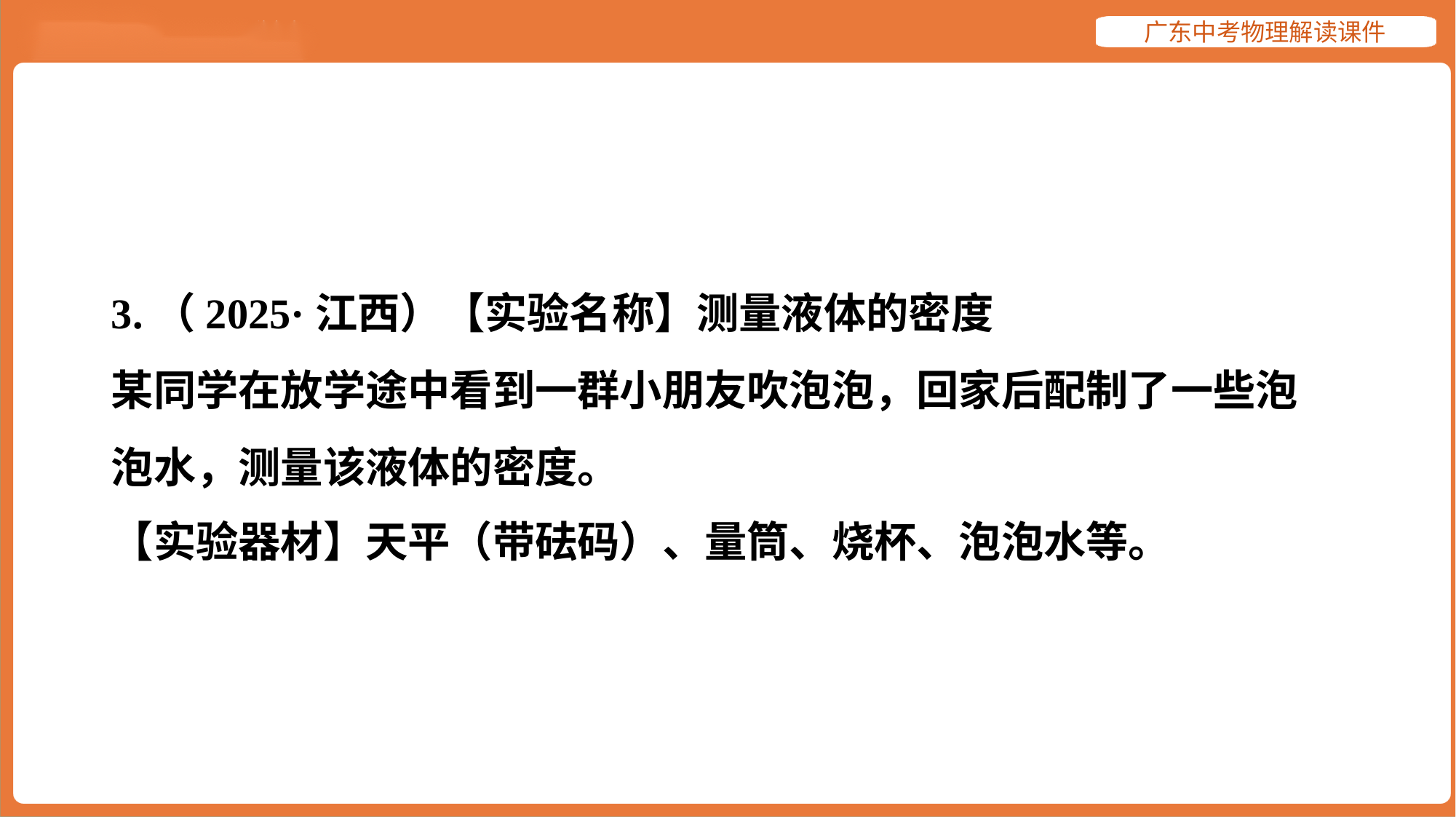

3.（2025·江西）【实验名称】测量液体的密度
某同学在放学途中看到一群小朋友吹泡泡，回家后配制了一些泡
泡水，测量该液体的密度。
【实验器材】天平（带砝码）、量筒、烧杯、泡泡水等。